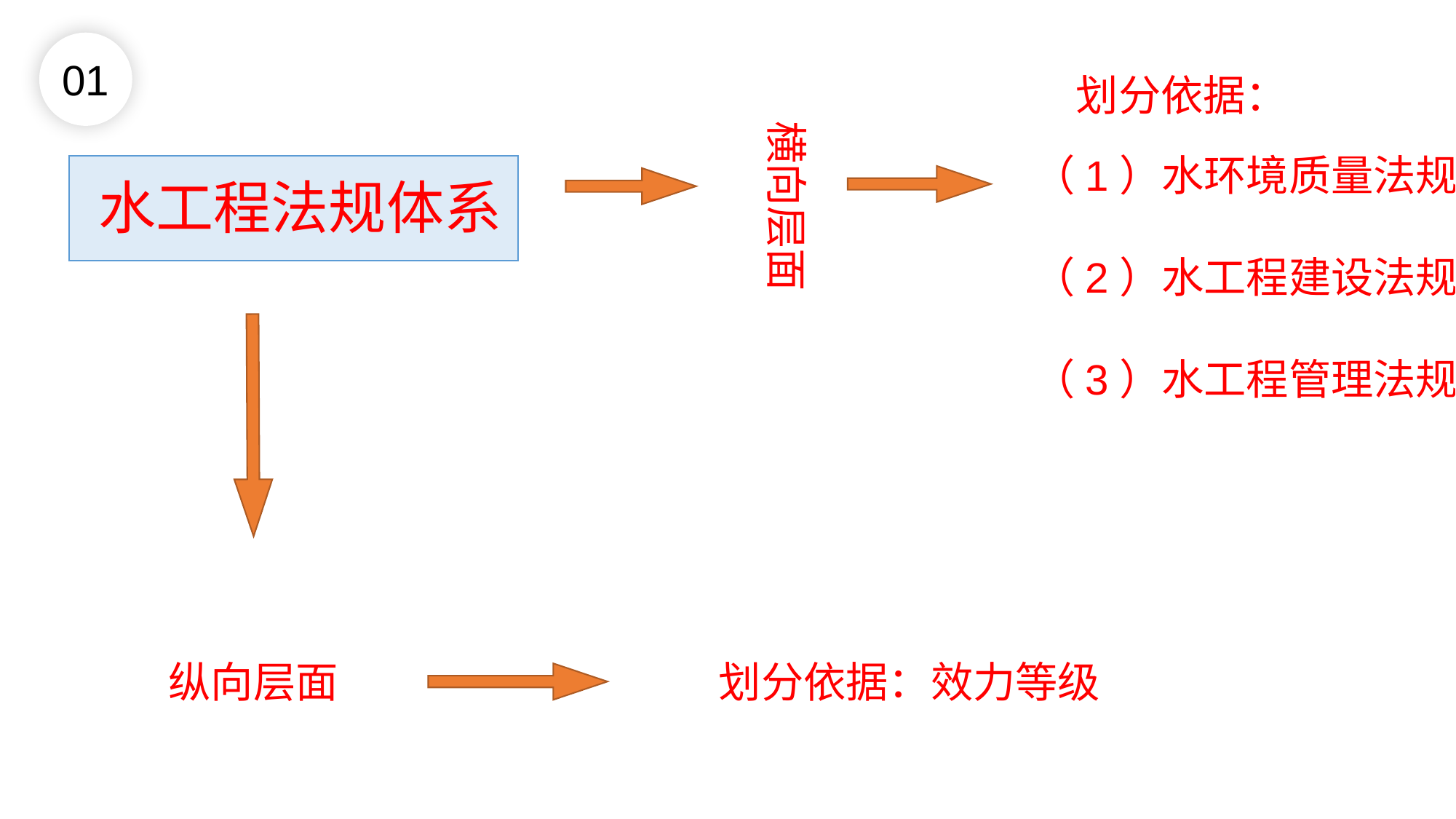

01
划分依据：
横向层面
（1）水环境质量法规

（2）水工程建设法规

（3）水工程管理法规

水工程法规体系

纵向层面
划分依据：效力等级